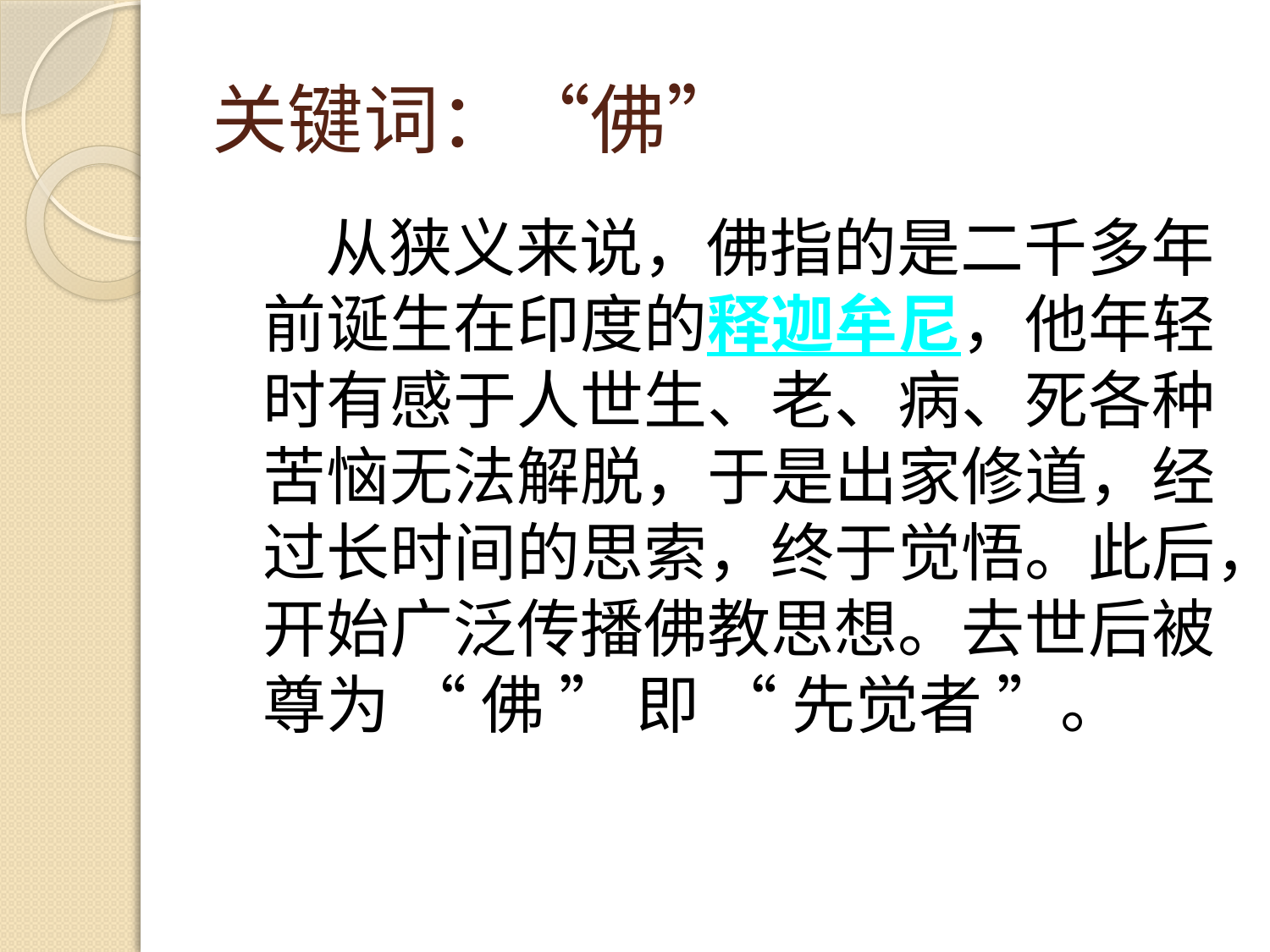

# 关键词：“佛”
       从狭义来说，佛指的是二千多年前诞生在印度的释迦牟尼，他年轻时有感于人世生、老、病、死各种苦恼无法解脱，于是出家修道，经过长时间的思索，终于觉悟。此后，开始广泛传播佛教思想。去世后被尊为 “ 佛 ” 即 “ 先觉者 ”。